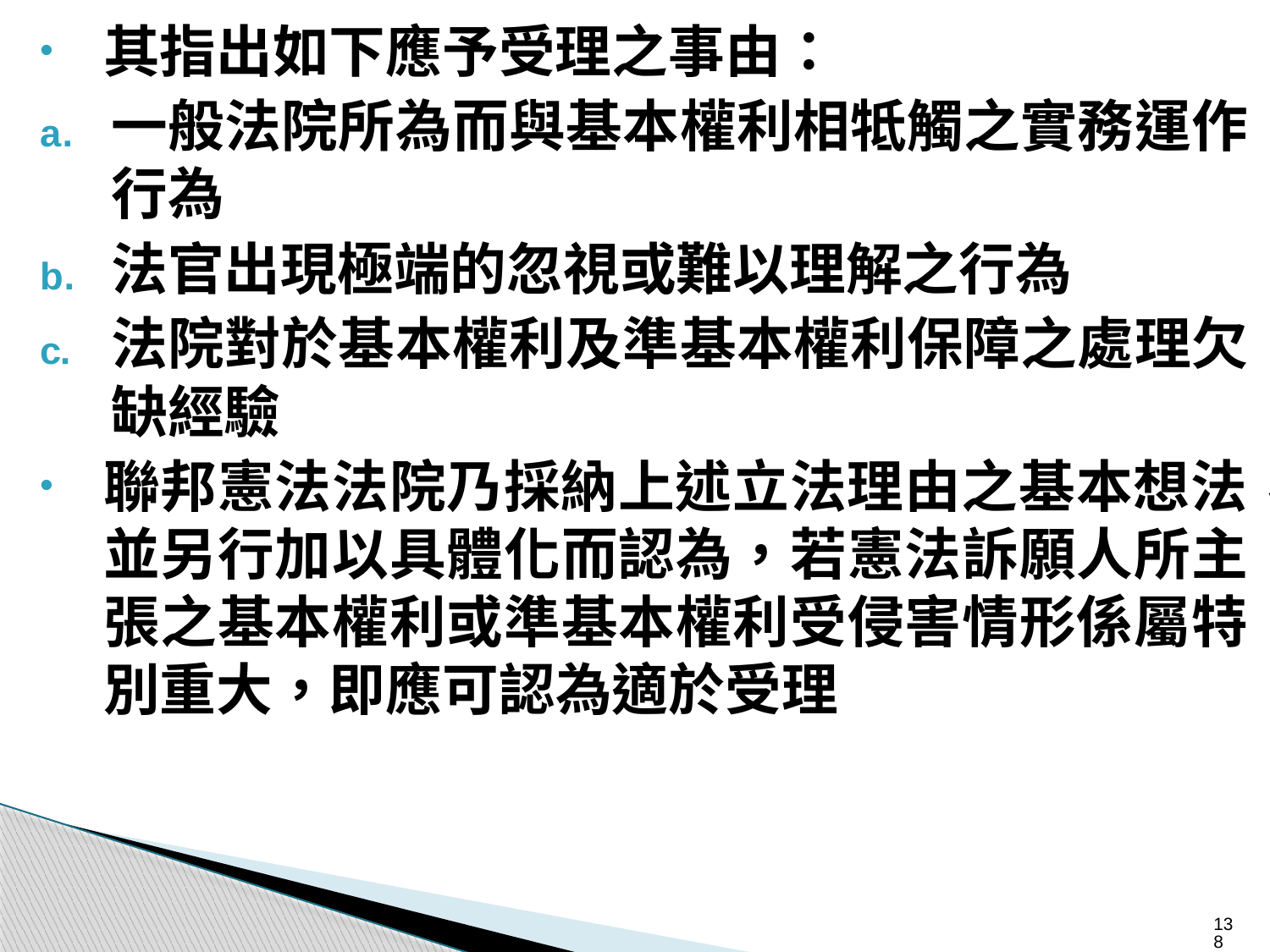

其指出如下應予受理之事由：
一般法院所為而與基本權利相牴觸之實務運作行為
法官出現極端的忽視或難以理解之行為
法院對於基本權利及準基本權利保障之處理欠缺經驗
聯邦憲法法院乃採納上述立法理由之基本想法，並另行加以具體化而認為，若憲法訴願人所主張之基本權利或準基本權利受侵害情形係屬特別重大，即應可認為適於受理

138